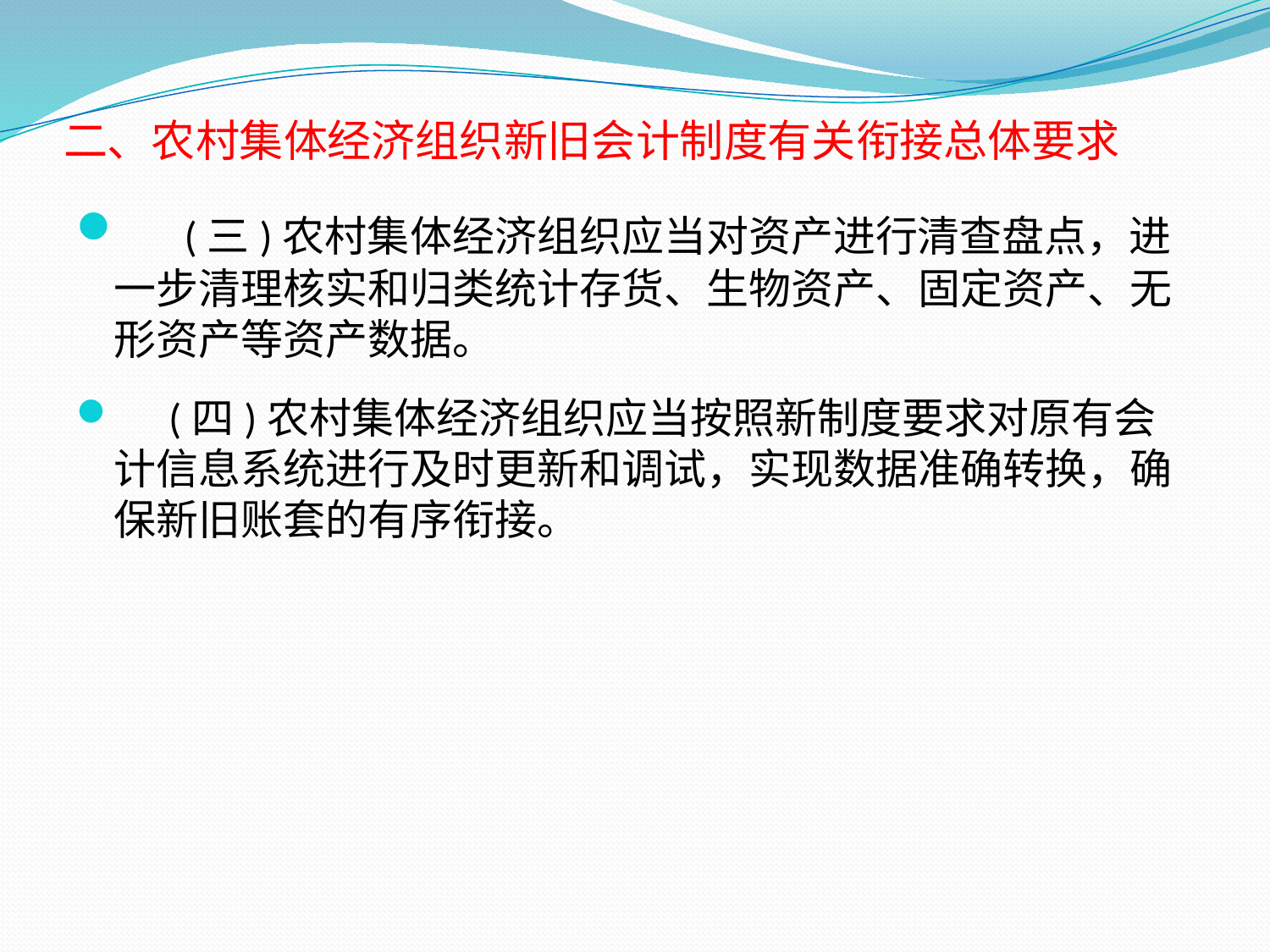

# 二、农村集体经济组织新旧会计制度有关衔接总体要求
　(三)农村集体经济组织应当对资产进行清查盘点，进一步清理核实和归类统计存货、生物资产、固定资产、无形资产等资产数据。
　(四)农村集体经济组织应当按照新制度要求对原有会计信息系统进行及时更新和调试，实现数据准确转换，确保新旧账套的有序衔接。